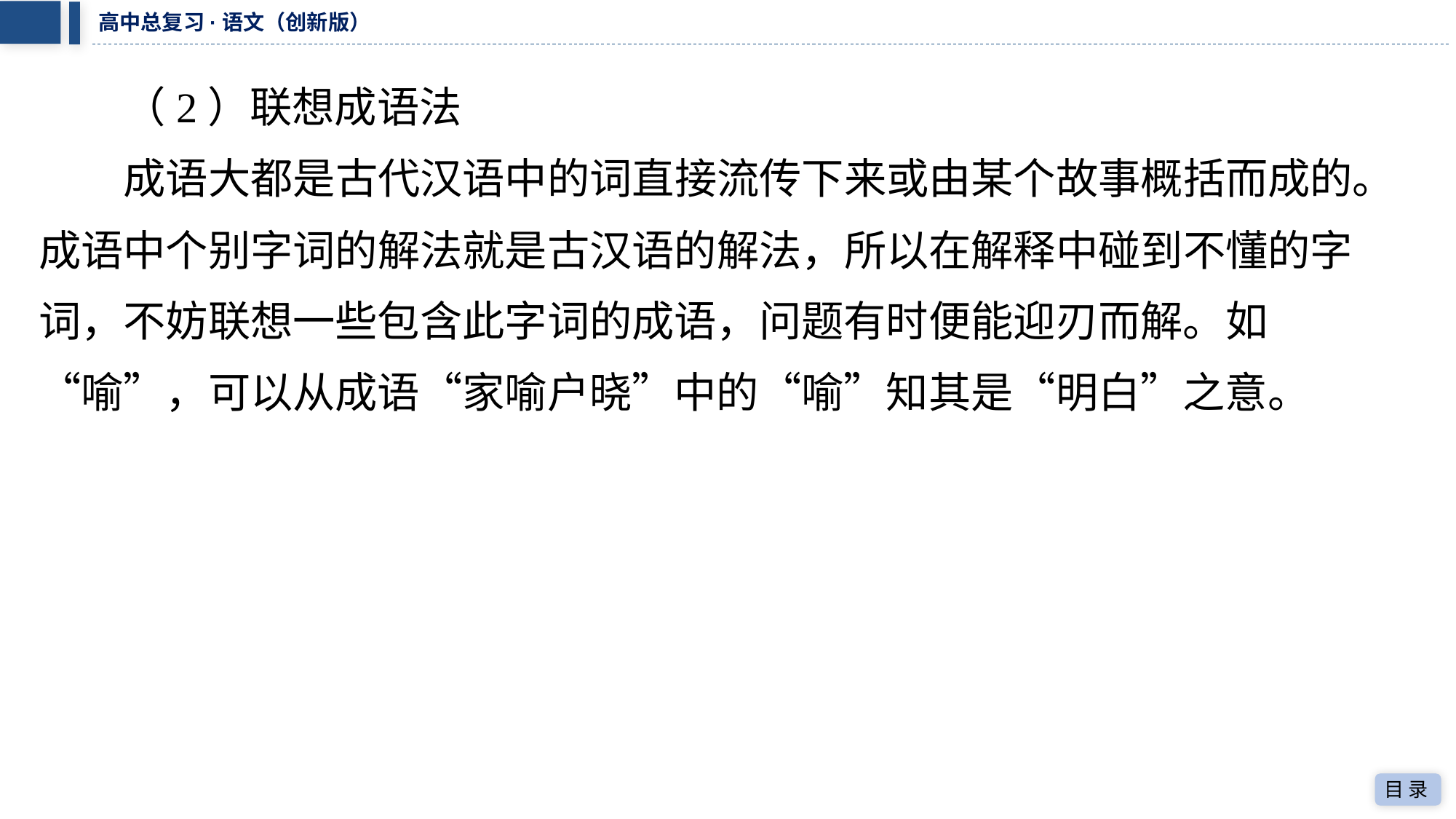

（2）联想成语法
成语大都是古代汉语中的词直接流传下来或由某个故事概括而成的。
成语中个别字词的解法就是古汉语的解法，所以在解释中碰到不懂的字
词，不妨联想一些包含此字词的成语，问题有时便能迎刃而解。如
“喻”，可以从成语“家喻户晓”中的“喻”知其是“明白”之意。